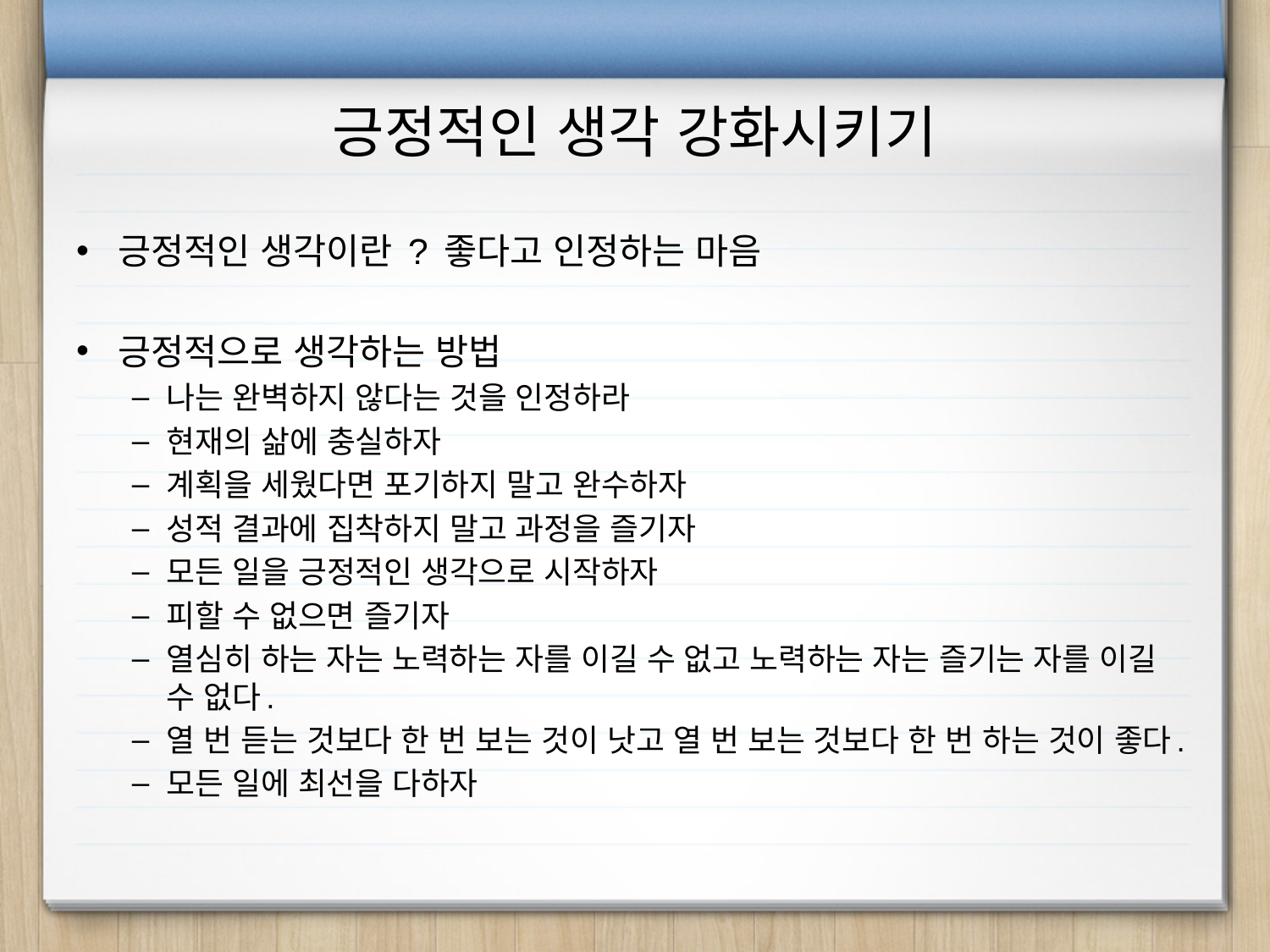

# 긍정적인 생각 강화시키기
긍정적인 생각이란 ? 좋다고 인정하는 마음

긍정적으로 생각하는 방법
나는 완벽하지 않다는 것을 인정하라
현재의 삶에 충실하자
계획을 세웠다면 포기하지 말고 완수하자
성적 결과에 집착하지 말고 과정을 즐기자
모든 일을 긍정적인 생각으로 시작하자
피할 수 없으면 즐기자
열심히 하는 자는 노력하는 자를 이길 수 없고 노력하는 자는 즐기는 자를 이길 수 없다.
열 번 듣는 것보다 한 번 보는 것이 낫고 열 번 보는 것보다 한 번 하는 것이 좋다.
모든 일에 최선을 다하자